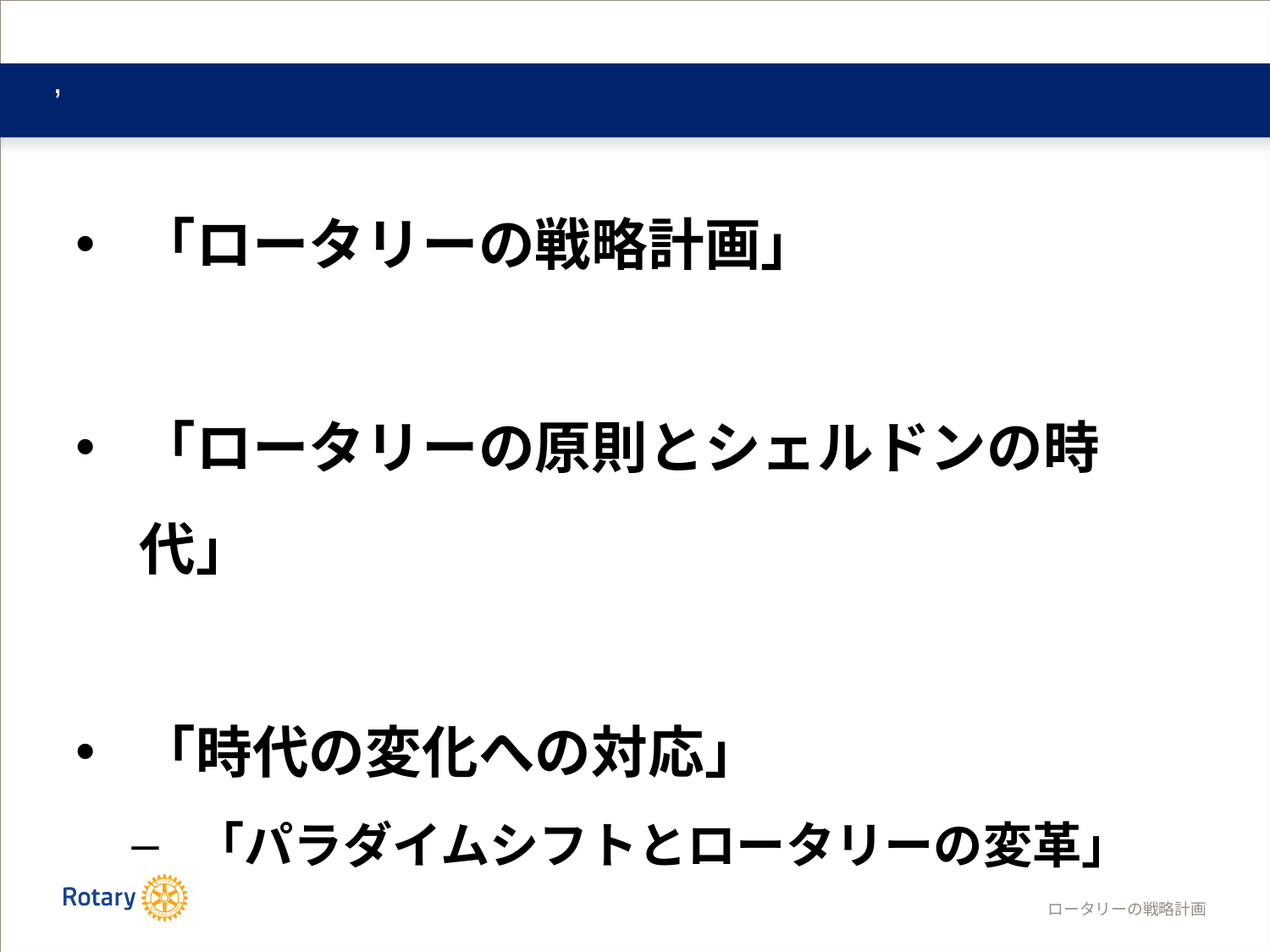

# ,
「ロータリーの戦略計画」

「ロータリーの原則とシェルドンの時代」

「時代の変化への対応」
「パラダイムシフトとロータリーの変革」